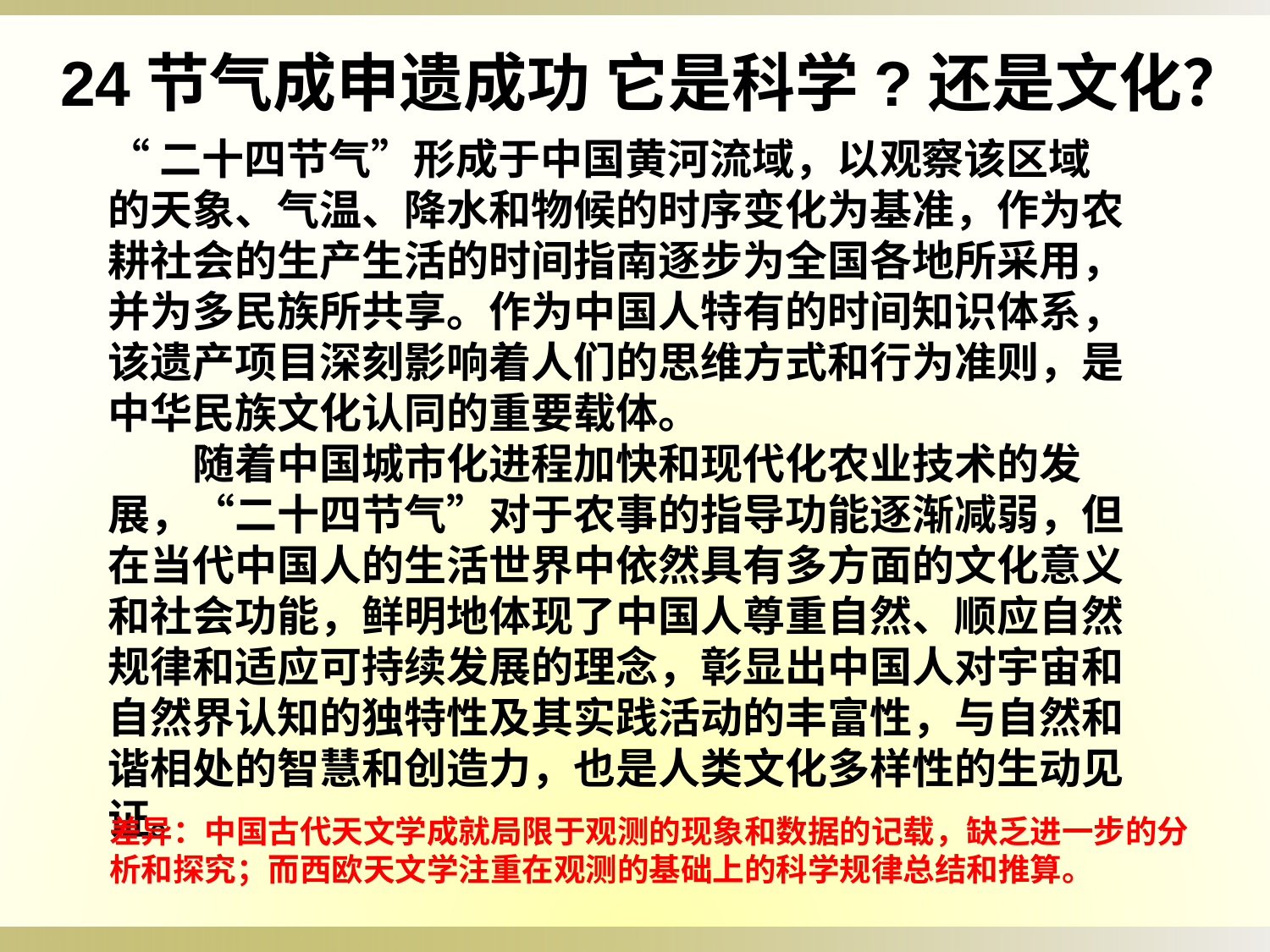

24节气成申遗成功 它是科学?还是文化？
“二十四节气”形成于中国黄河流域，以观察该区域的天象、气温、降水和物候的时序变化为基准，作为农耕社会的生产生活的时间指南逐步为全国各地所采用，并为多民族所共享。作为中国人特有的时间知识体系，该遗产项目深刻影响着人们的思维方式和行为准则，是中华民族文化认同的重要载体。
　　随着中国城市化进程加快和现代化农业技术的发展，“二十四节气”对于农事的指导功能逐渐减弱，但在当代中国人的生活世界中依然具有多方面的文化意义和社会功能，鲜明地体现了中国人尊重自然、顺应自然规律和适应可持续发展的理念，彰显出中国人对宇宙和自然界认知的独特性及其实践活动的丰富性，与自然和谐相处的智慧和创造力，也是人类文化多样性的生动见证。
差异：中国古代天文学成就局限于观测的现象和数据的记载，缺乏进一步的分析和探究；而西欧天文学注重在观测的基础上的科学规律总结和推算。